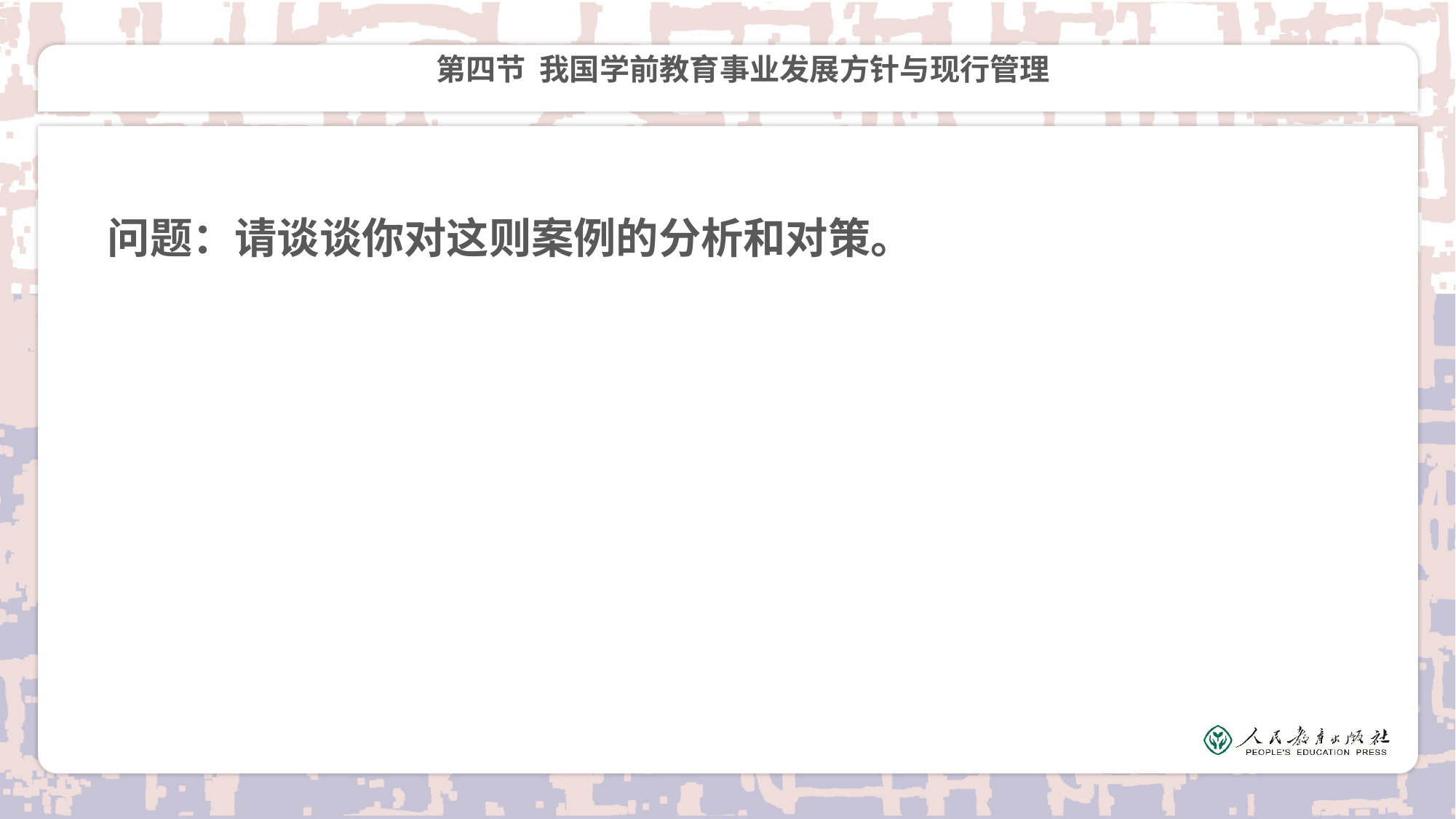

# 第四节  我国学前教育事业发展方针与现行管理
问题：请谈谈你对这则案例的分析和对策。